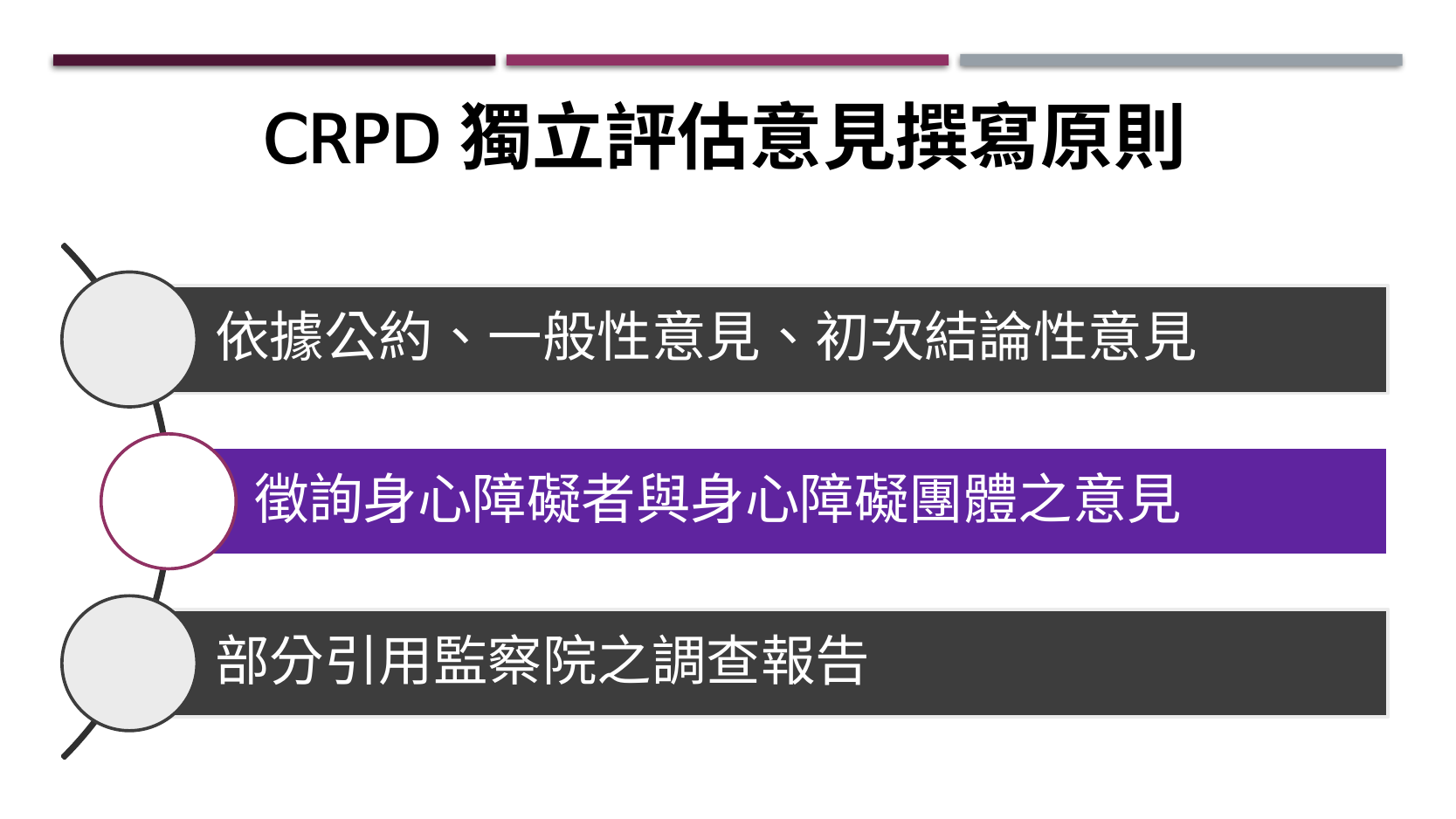

CRPD獨立評估意見撰寫原則
依據公約、一般性意見、初次結論性意見
徵詢身心障礙者與身心障礙團體之意見
部分引用監察院之調查報告